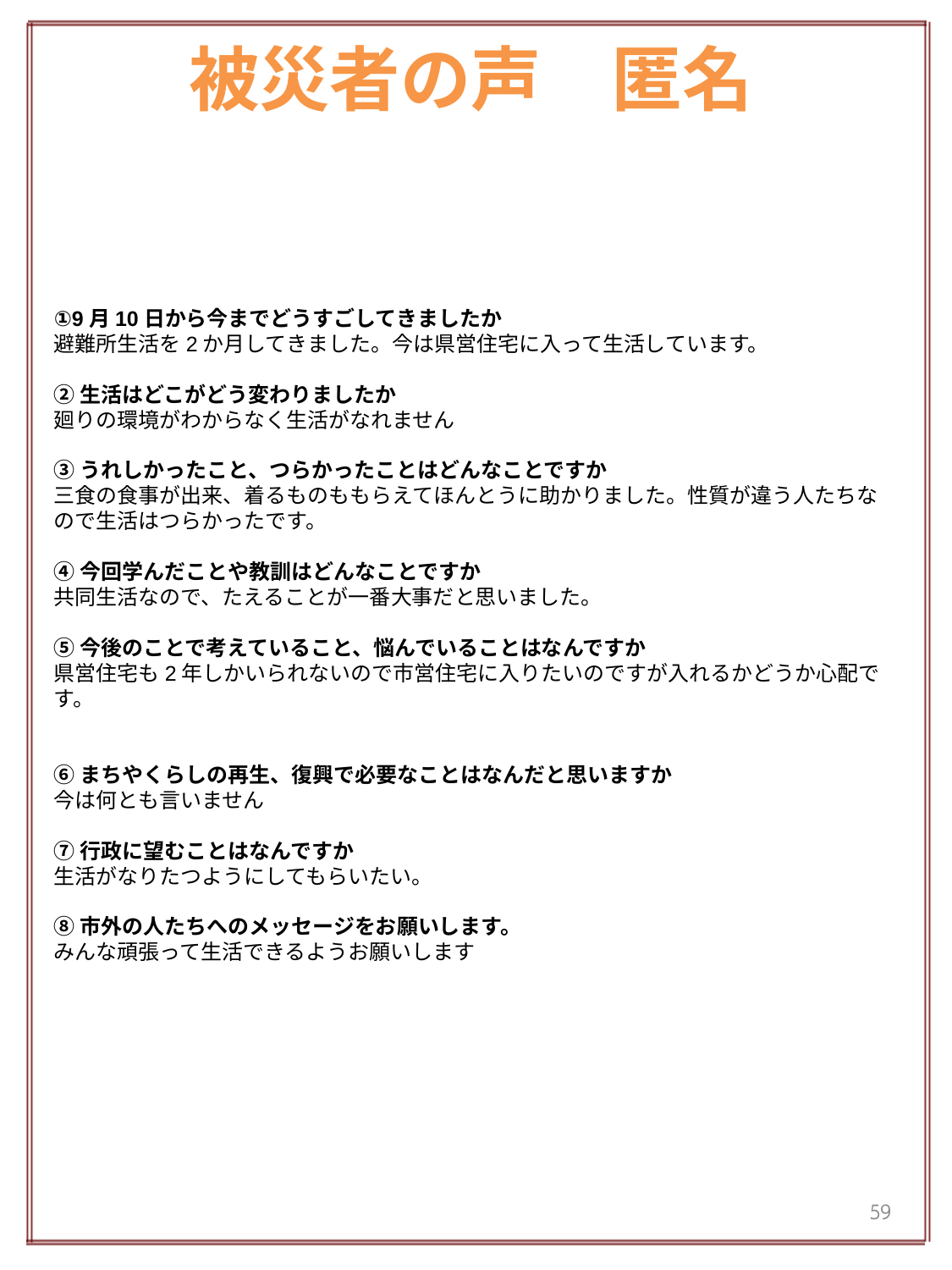

# 被災者の声　匿名
①9月10日から今までどうすごしてきましたか
避難所生活を2か月してきました。今は県営住宅に入って生活しています。

②生活はどこがどう変わりましたか
廻りの環境がわからなく生活がなれません

③うれしかったこと、つらかったことはどんなことですか
三食の食事が出来、着るものももらえてほんとうに助かりました。性質が違う人たちなので生活はつらかったです。

④今回学んだことや教訓はどんなことですか
共同生活なので、たえることが一番大事だと思いました。

⑤今後のことで考えていること、悩んでいることはなんですか
県営住宅も2年しかいられないので市営住宅に入りたいのですが入れるかどうか心配です。

⑥まちやくらしの再生、復興で必要なことはなんだと思いますか
今は何とも言いません

⑦行政に望むことはなんですか
生活がなりたつようにしてもらいたい。

⑧市外の人たちへのメッセージをお願いします。
みんな頑張って生活できるようお願いします
59